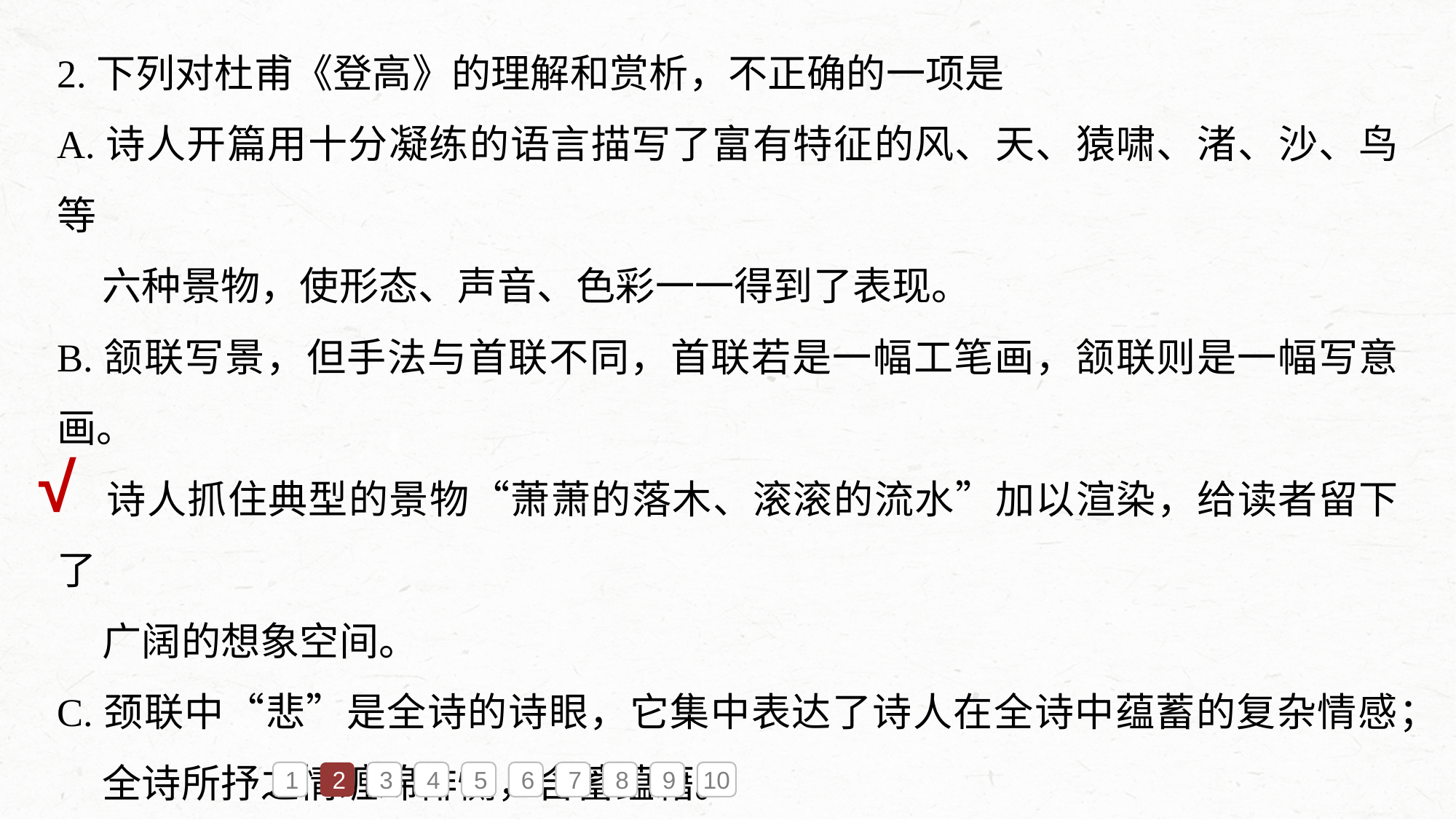

2.下列对杜甫《登高》的理解和赏析，不正确的一项是
A.诗人开篇用十分凝练的语言描写了富有特征的风、天、猿啸、渚、沙、鸟等
    六种景物，使形态、声音、色彩一一得到了表现。
B.颔联写景，但手法与首联不同，首联若是一幅工笔画，颔联则是一幅写意画。
    诗人抓住典型的景物“萧萧的落木、滚滚的流水”加以渲染，给读者留下了
    广阔的想象空间。
C.颈联中“悲”是全诗的诗眼，它集中表达了诗人在全诗中蕴蓄的复杂情感；
    全诗所抒之情缠绵悱恻，含蓄蕴藉。
D.杜甫是忧国忧民的现实主义诗人，他对人生有大悲悯。“艰难苦恨繁霜鬓”
  是他观照现实的结果。这里既有国家的艰难，又有个人的苦难，意蕴丰厚。
√
1
2
3
4
5
6
7
8
9
10